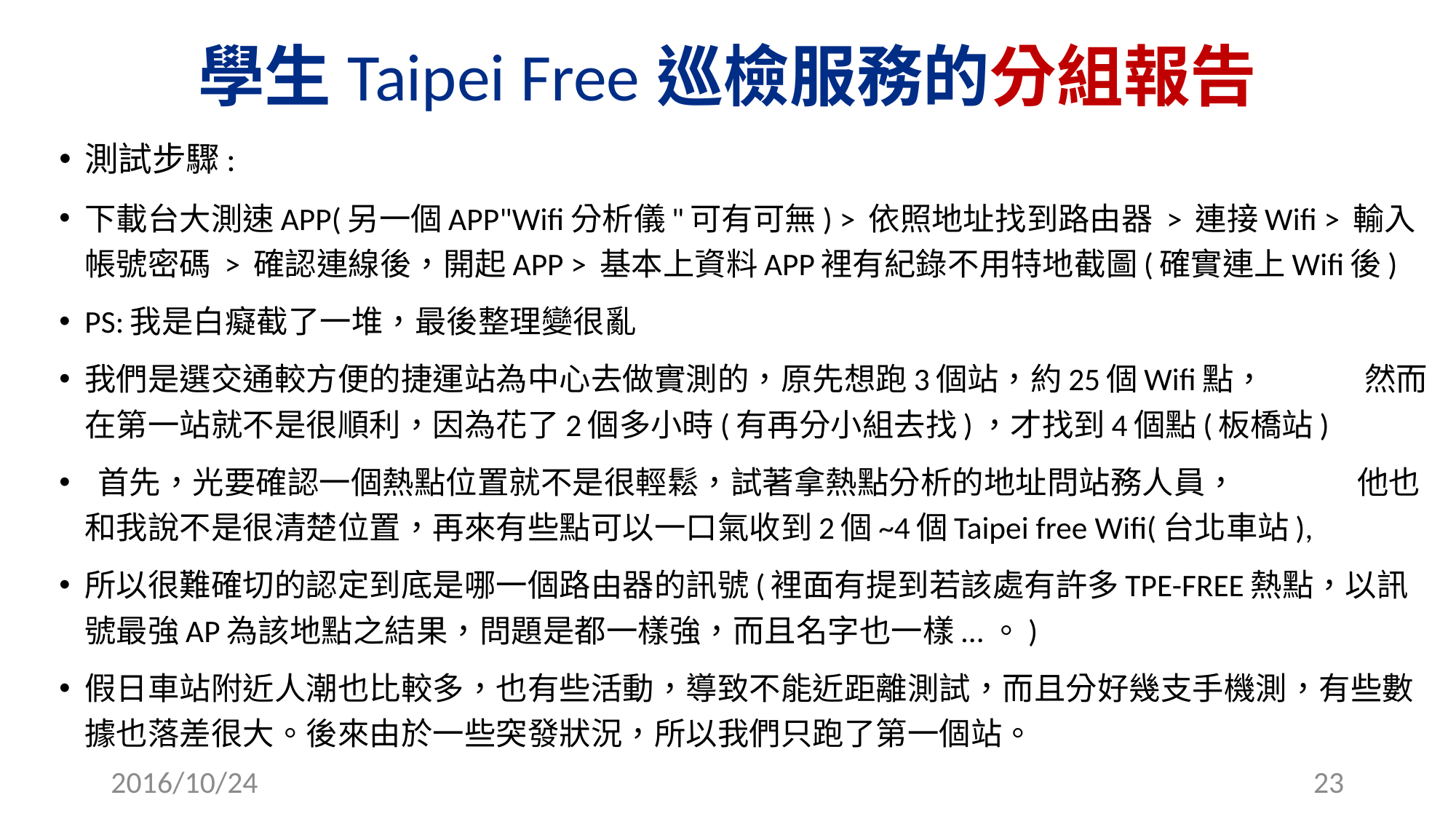

# 學生Taipei Free巡檢服務的分組報告
測試步驟:
下載台大測速APP(另一個APP"Wifi分析儀"可有可無) > 依照地址找到路由器 > 連接Wifi > 輸入帳號密碼 > 確認連線後，開起APP > 基本上資料APP裡有紀錄不用特地截圖(確實連上Wifi後)
PS:我是白癡截了一堆，最後整理變很亂
我們是選交通較方便的捷運站為中心去做實測的，原先想跑3個站，約25個Wifi點，              然而在第一站就不是很順利，因為花了2個多小時(有再分小組去找)，才找到4個點(板橋站)
 首先，光要確認一個熱點位置就不是很輕鬆，試著拿熱點分析的地址問站務人員，                 他也和我說不是很清楚位置，再來有些點可以一口氣收到2個~4個Taipei free Wifi(台北車站),
所以很難確切的認定到底是哪一個路由器的訊號(裡面有提到若該處有許多TPE-FREE熱點，以訊號最強AP為該地點之結果，問題是都一樣強，而且名字也一樣...。)
假日車站附近人潮也比較多，也有些活動，導致不能近距離測試，而且分好幾支手機測，有些數據也落差很大。後來由於一些突發狀況，所以我們只跑了第一個站。

2016/10/24
23